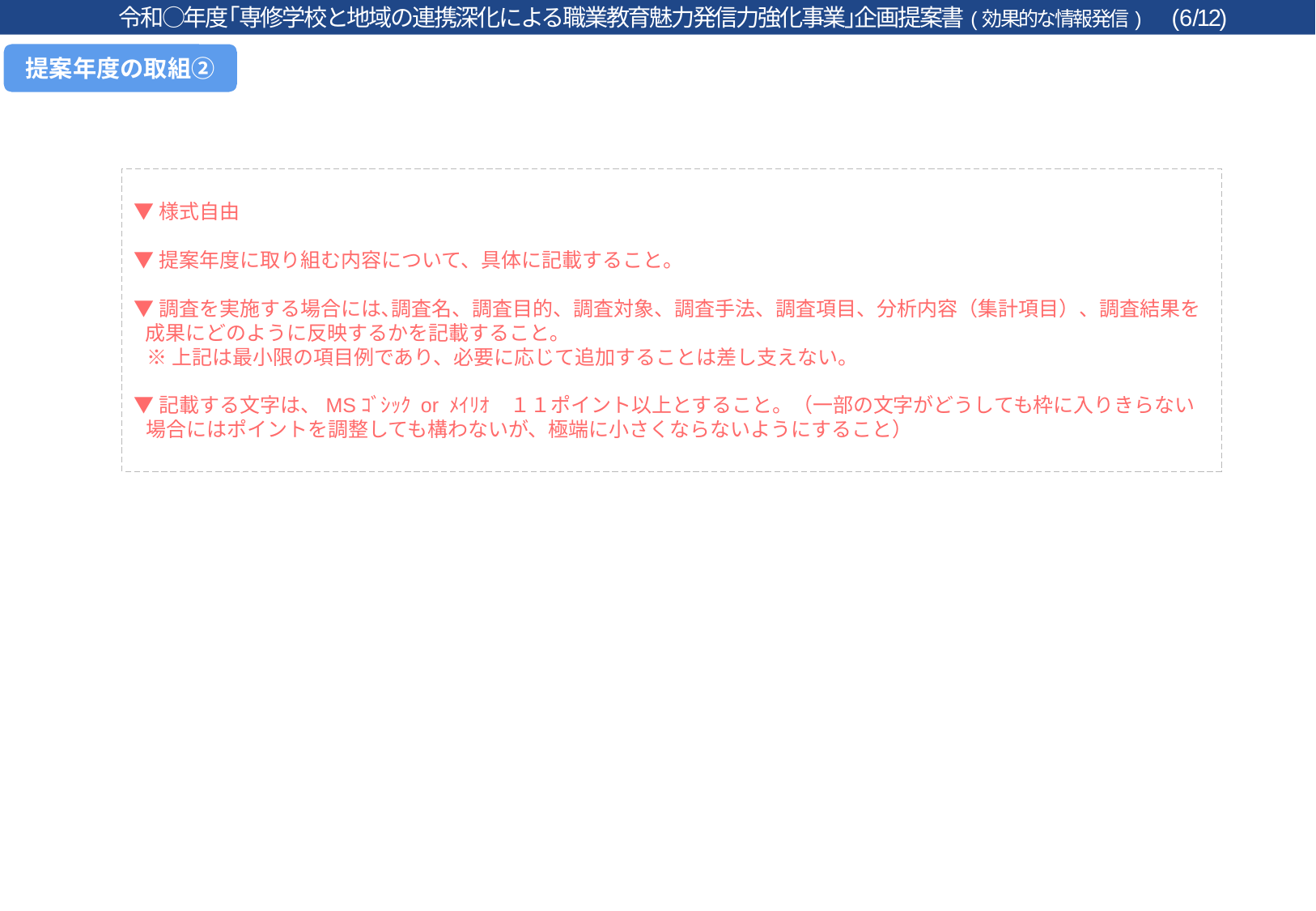

令和○年度｢専修学校と地域の連携深化による職業教育魅力発信力強化事業｣企画提案書(効果的な情報発信)　(6/12)
提案年度の取組②

▼様式自由

▼提案年度に取り組む内容について、具体に記載すること。

▼調査を実施する場合には､調査名、調査目的、調査対象、調査手法、調査項目、分析内容（集計項目）、調査結果を成果にどのように反映するかを記載すること｡
※上記は最小限の項目例であり、必要に応じて追加することは差し支えない。

▼記載する文字は、MSｺﾞｼｯｸ or ﾒｲﾘｵ　１１ポイント以上とすること。（一部の文字がどうしても枠に入りきらない場合にはポイントを調整しても構わないが、極端に小さくならないようにすること）